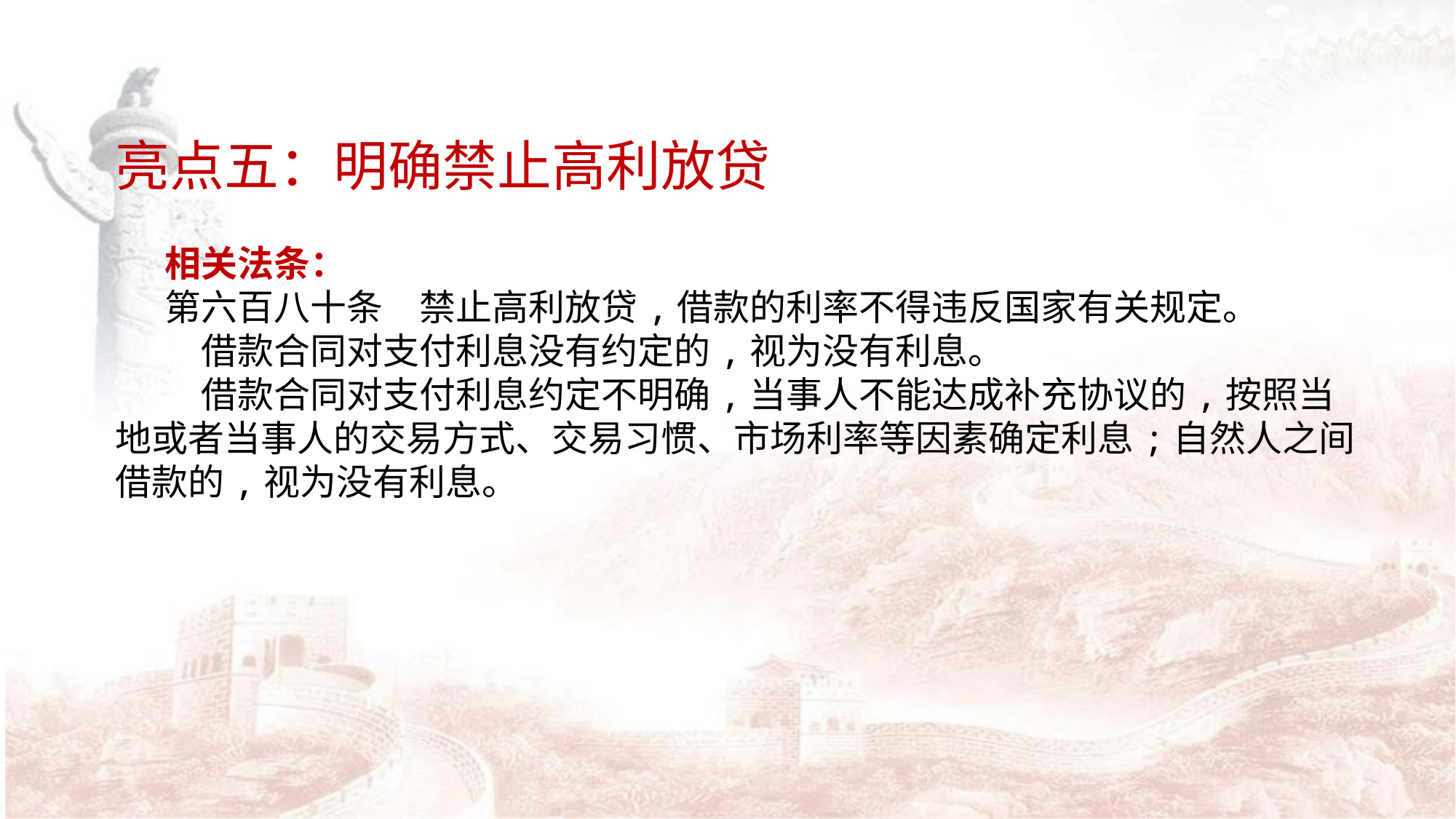

亮点五：明确禁止高利放贷

     相关法条：
     第六百八十条　禁止高利放贷,借款的利率不得违反国家有关规定。
借款合同对支付利息没有约定的,视为没有利息。
借款合同对支付利息约定不明确,当事人不能达成补充协议的,按照当地或者当事人的交易方式、交易习惯、市场利率等因素确定利息;自然人之间借款的,视为没有利息。